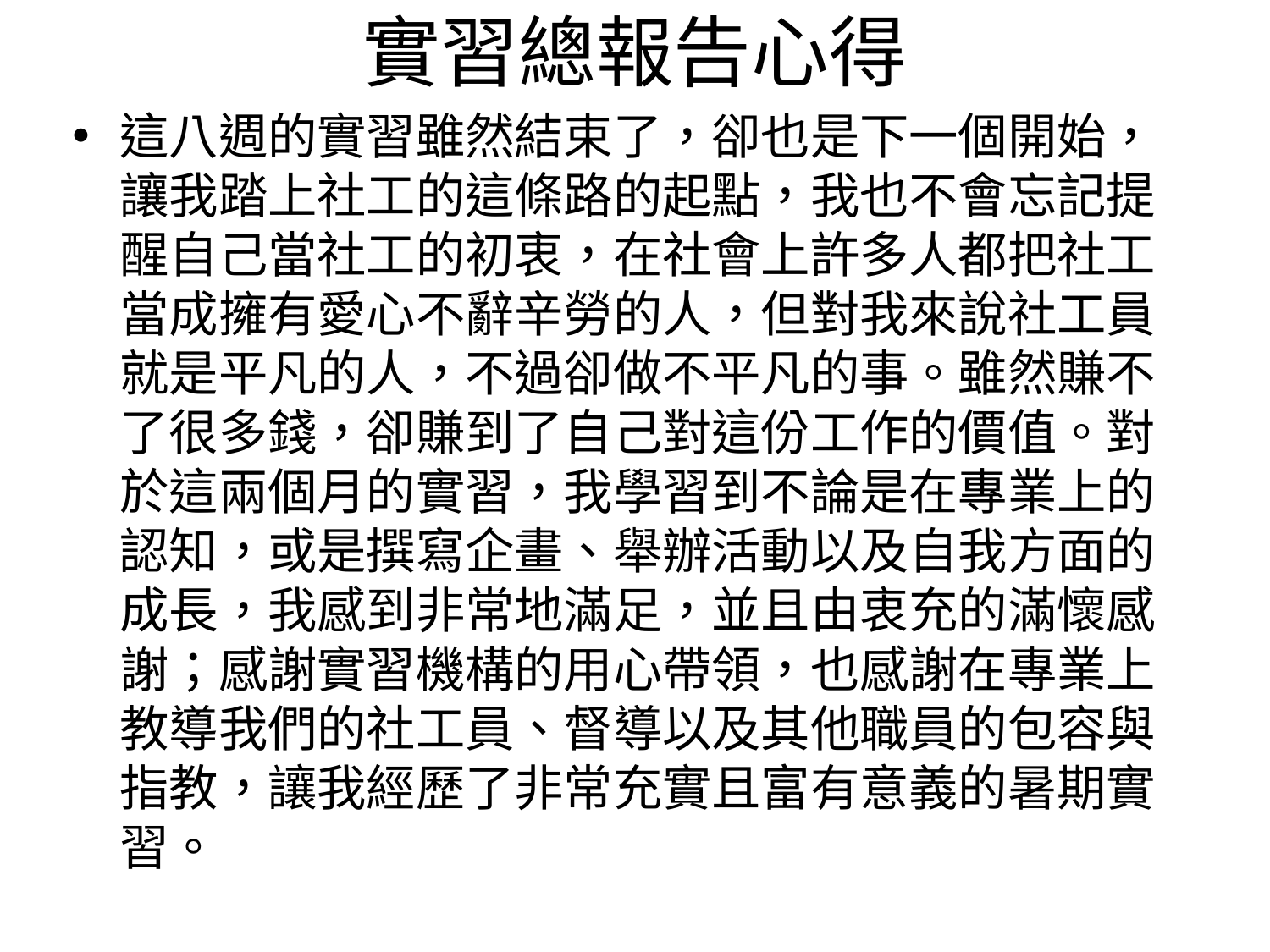

# 實習總報告心得
這八週的實習雖然結束了，卻也是下一個開始，讓我踏上社工的這條路的起點，我也不會忘記提醒自己當社工的初衷，在社會上許多人都把社工當成擁有愛心不辭辛勞的人，但對我來說社工員就是平凡的人，不過卻做不平凡的事。雖然賺不了很多錢，卻賺到了自己對這份工作的價值。對於這兩個月的實習，我學習到不論是在專業上的認知，或是撰寫企畫、舉辦活動以及自我方面的成長，我感到非常地滿足，並且由衷充的滿懷感謝；感謝實習機構的用心帶領，也感謝在專業上教導我們的社工員、督導以及其他職員的包容與指教，讓我經歷了非常充實且富有意義的暑期實習。